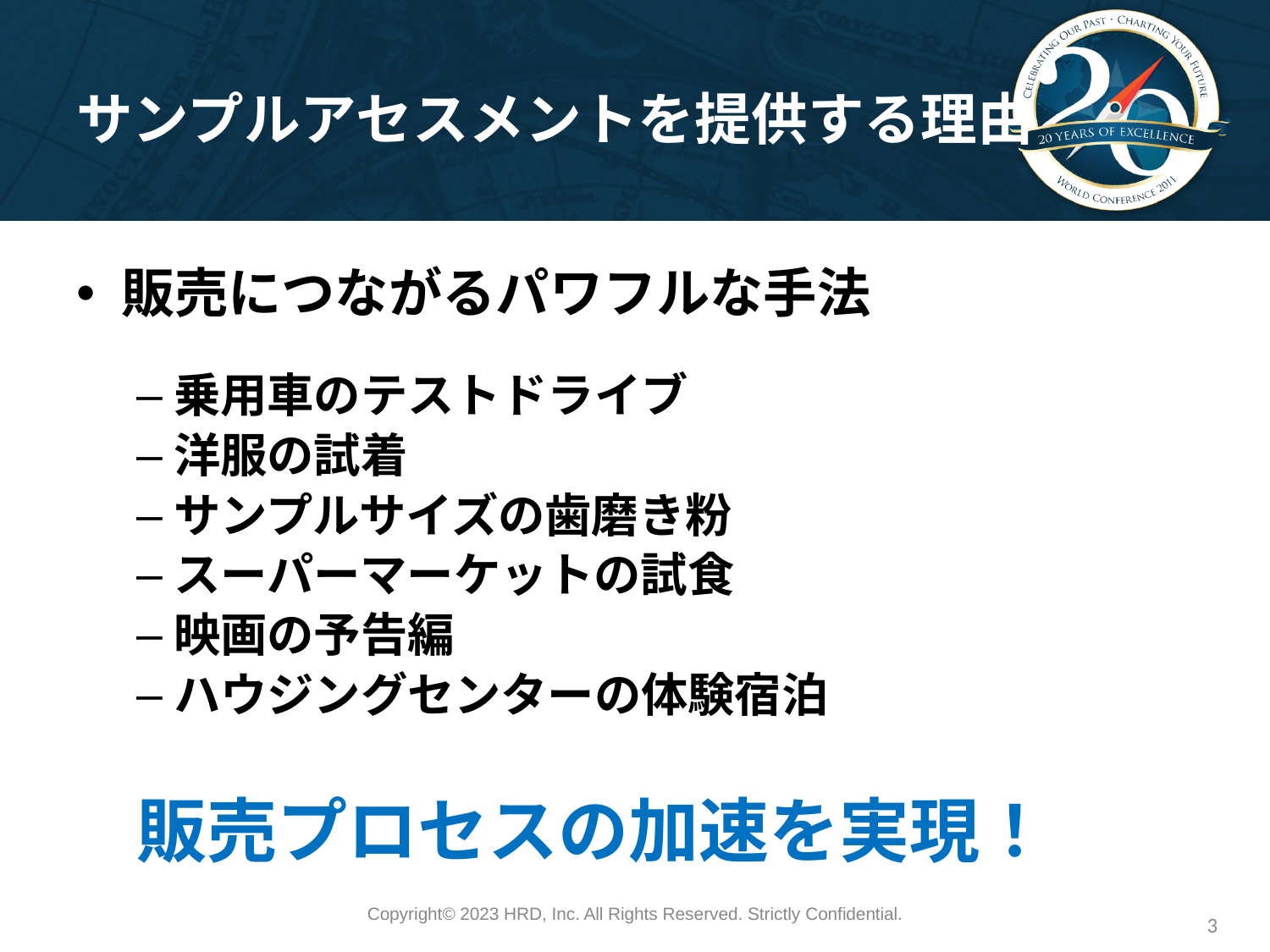

# サンプルアセスメントを提供する理由
販売につながるパワフルな手法

乗用車のテストドライブ
洋服の試着
サンプルサイズの歯磨き粉
スーパーマーケットの試食
映画の予告編
ハウジングセンターの体験宿泊

販売プロセスの加速を実現！
Copyright©️ 2023 HRD, Inc. All Rights Reserved. Strictly Confidential.
3